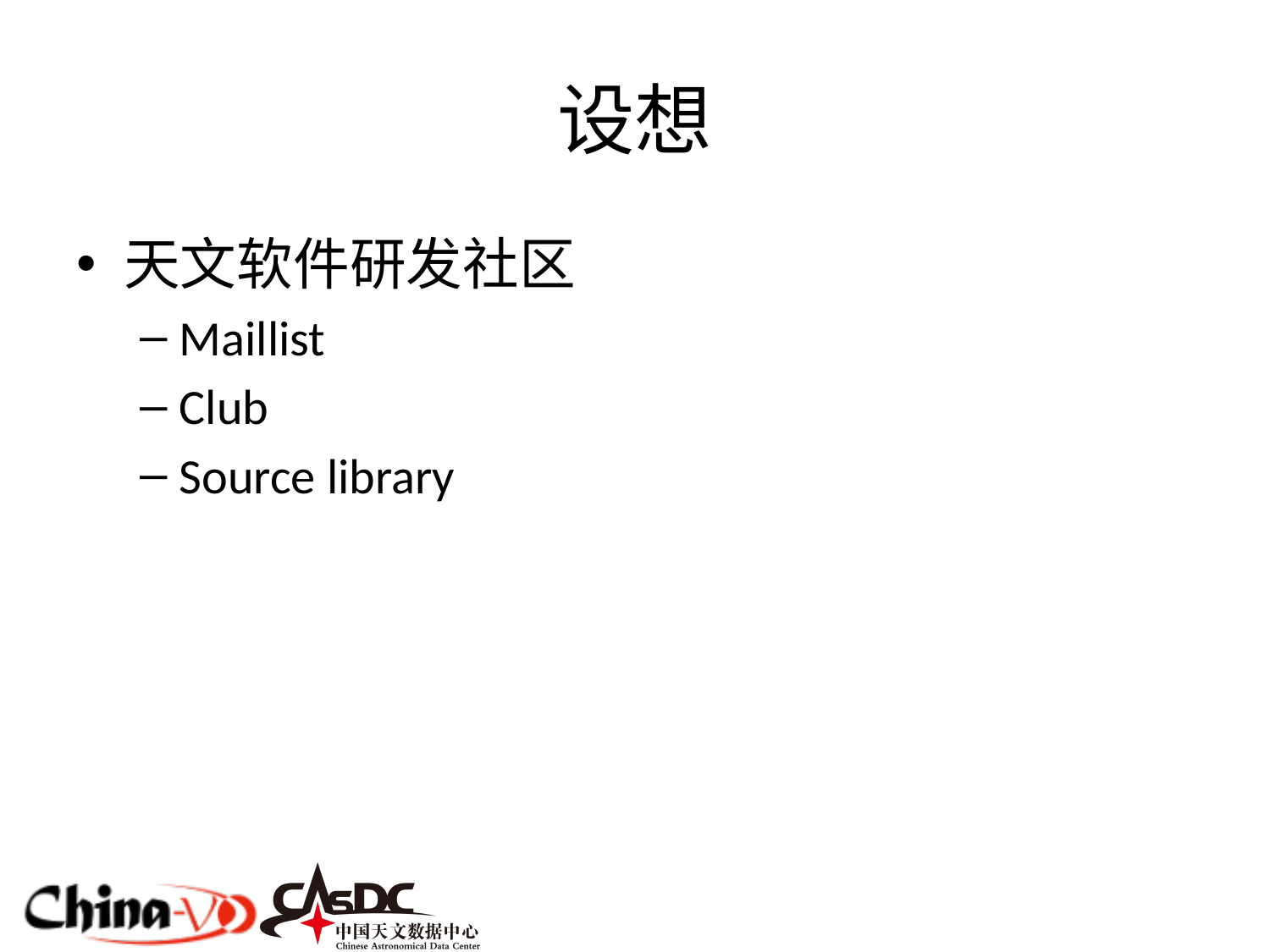

# 设想
天文软件研发社区
Maillist
Club
Source library